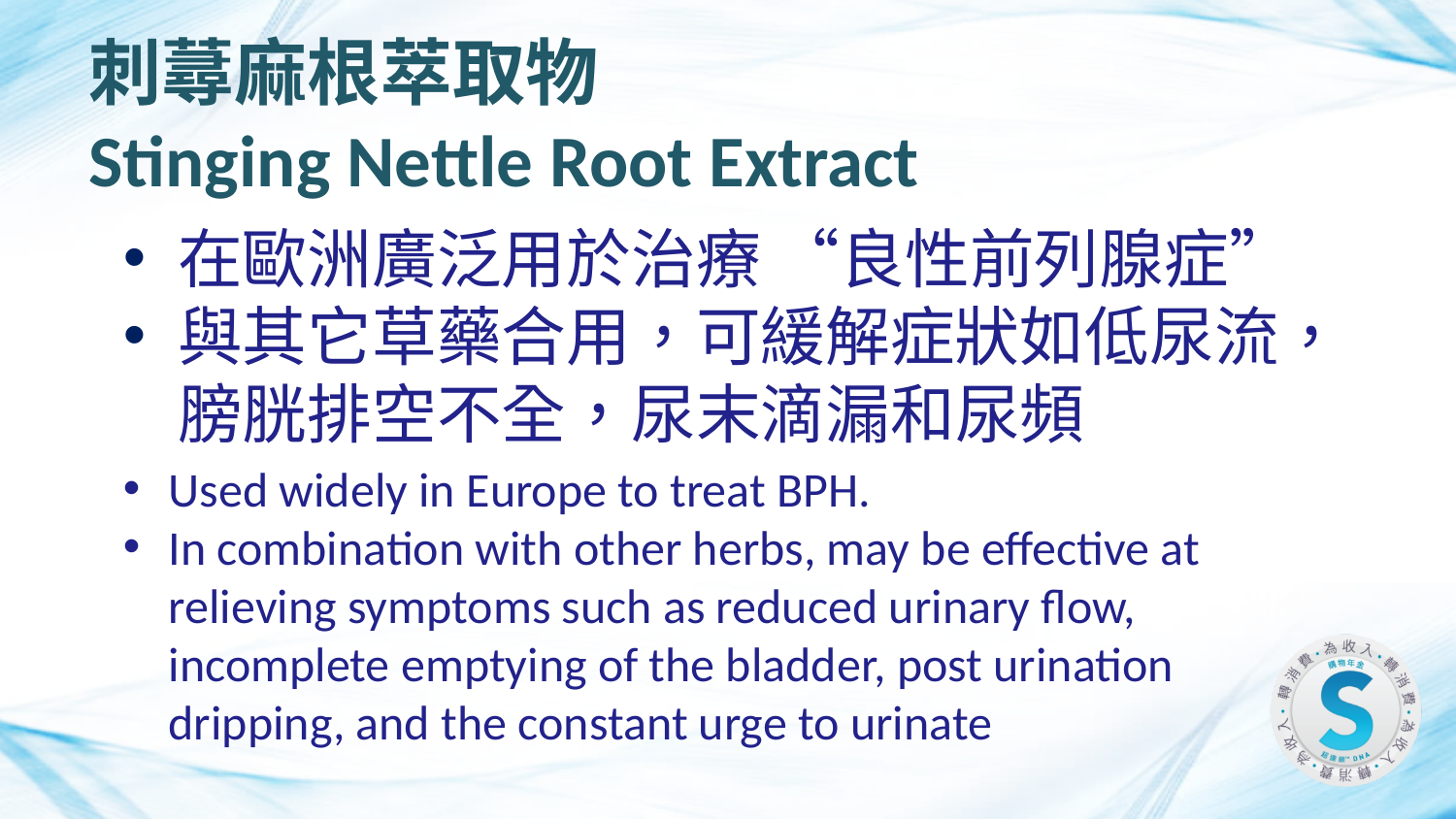

刺蕁麻根萃取物
Stinging Nettle Root Extract
在歐洲廣泛用於治療 “良性前列腺症”
與其它草藥合用，可緩解症狀如低尿流，膀胱排空不全，尿末滴漏和尿頻
Used widely in Europe to treat BPH.
In combination with other herbs, may be effective at relieving symptoms such as reduced urinary flow, incomplete emptying of the bladder, post urination dripping, and the constant urge to urinate